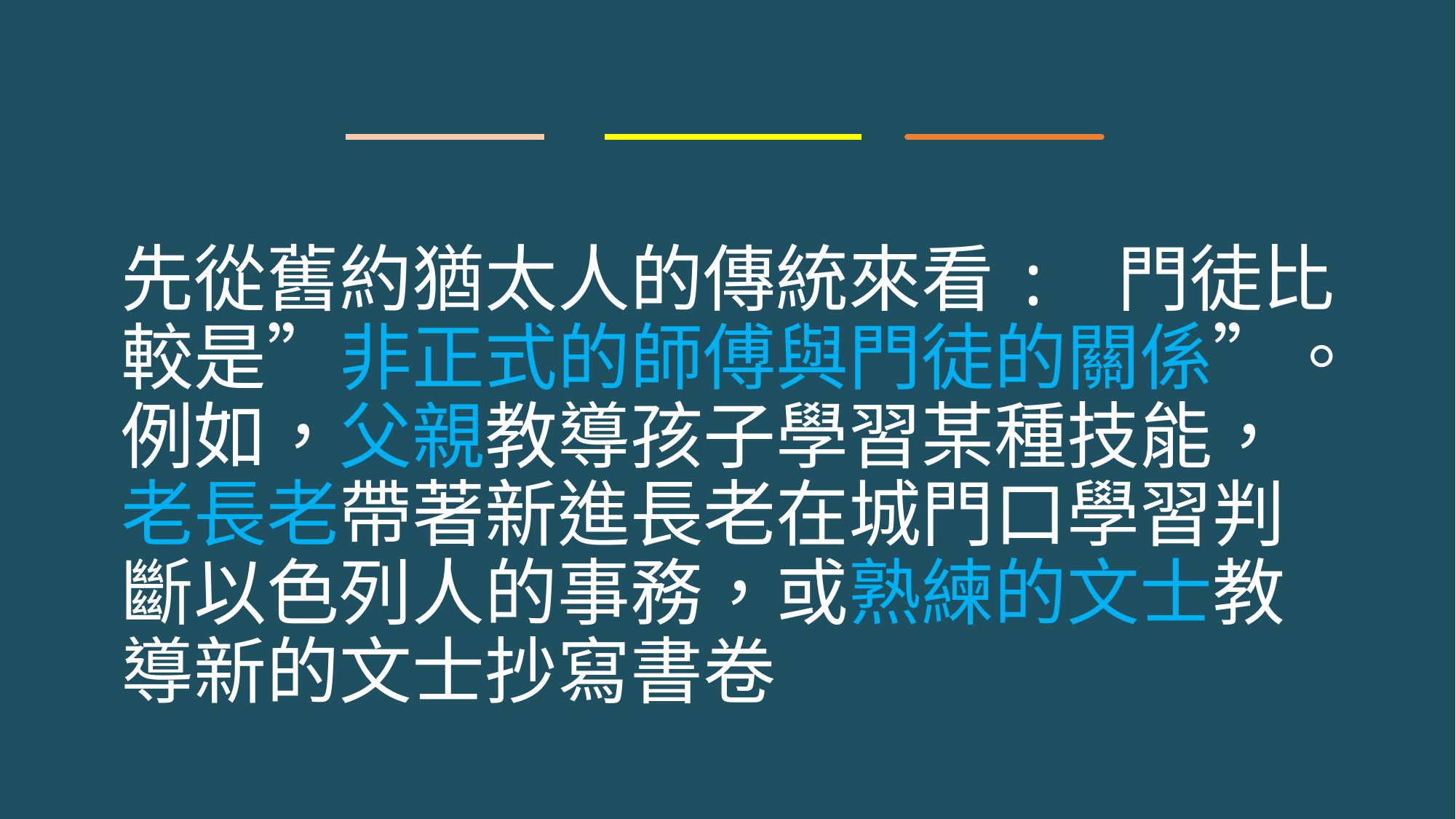

先從舊約猶太人的傳統來看: 門徒比較是”非正式的師傅與門徒的關係”。例如，父親教導孩子學習某種技能，老長老帶著新進長老在城門口學習判斷以色列人的事務，或熟練的文士教導新的文士抄寫書卷